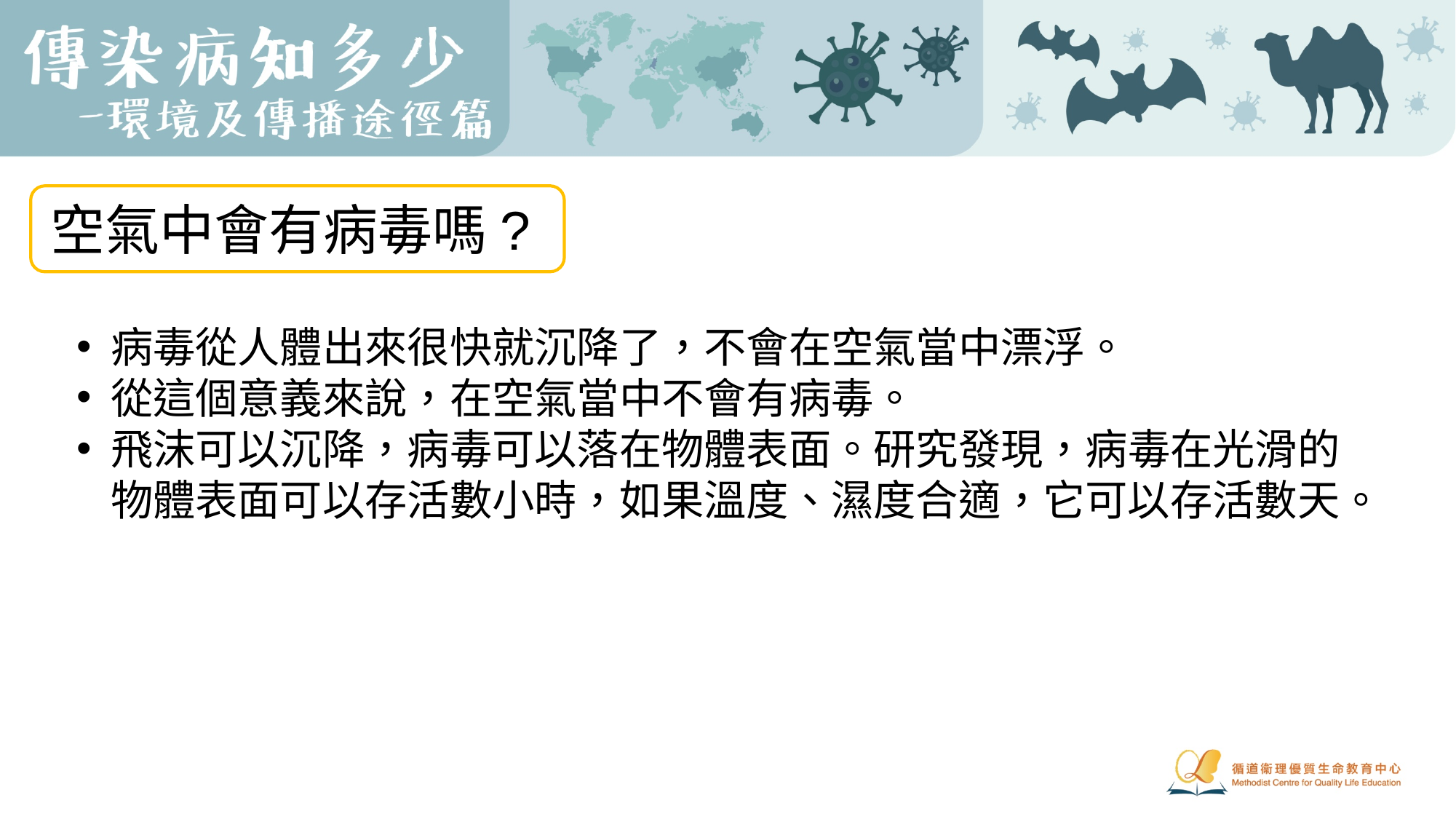

空氣中會有病毒嗎?
病毒從人體出來很快就沉降了，不會在空氣當中漂浮。
從這個意義來說，在空氣當中不會有病毒。
飛沫可以沉降，病毒可以落在物體表面。研究發現，病毒在光滑的物體表面可以存活數小時，如果溫度、濕度合適，它可以存活數天。